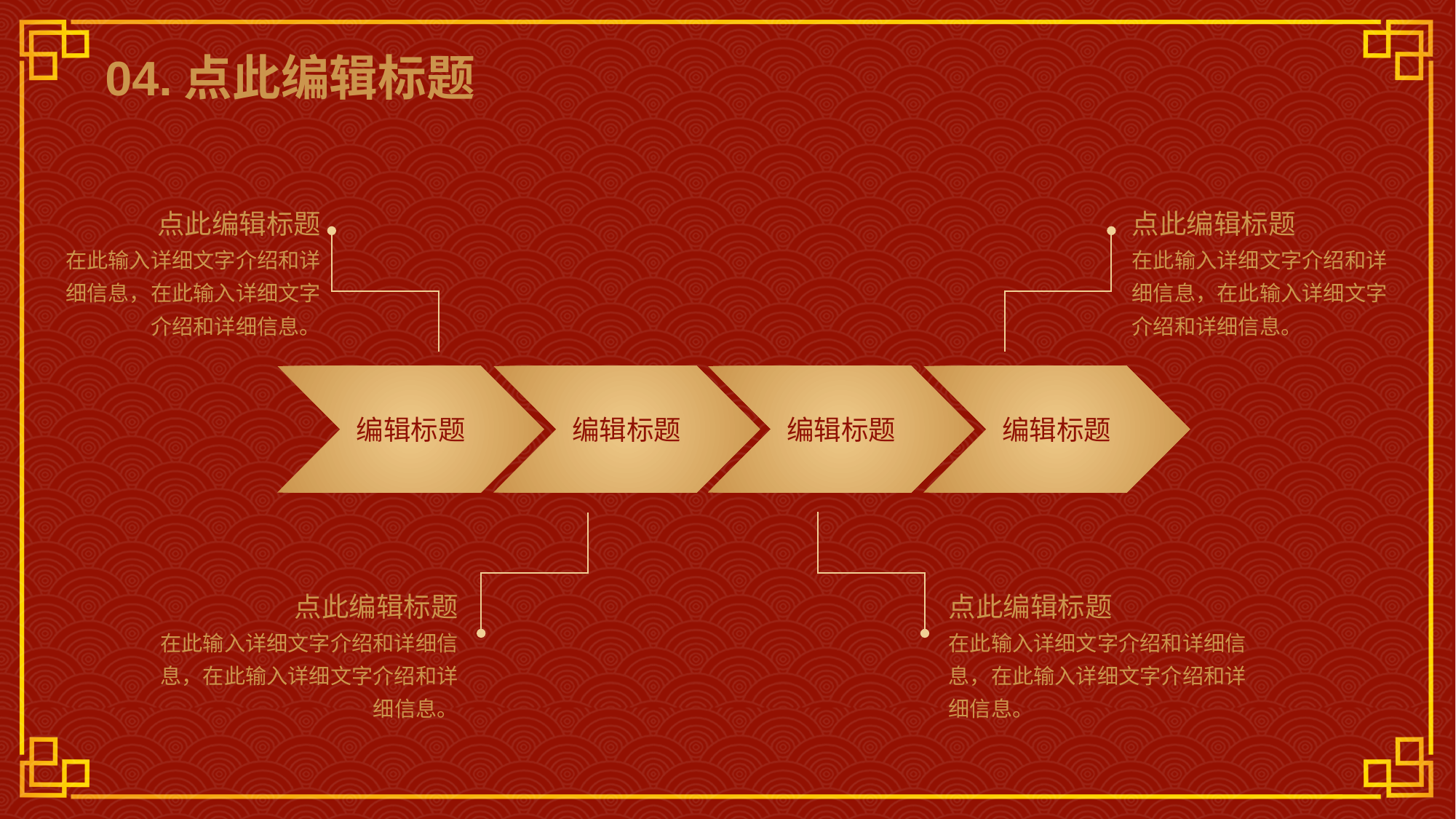

04.点此编辑标题
点此编辑标题
在此输入详细文字介绍和详细信息，在此输入详细文字介绍和详细信息。
点此编辑标题
在此输入详细文字介绍和详细信息，在此输入详细文字介绍和详细信息。
编辑标题
编辑标题
编辑标题
编辑标题
点此编辑标题
在此输入详细文字介绍和详细信息，在此输入详细文字介绍和详细信息。
点此编辑标题
在此输入详细文字介绍和详细信息，在此输入详细文字介绍和详细信息。